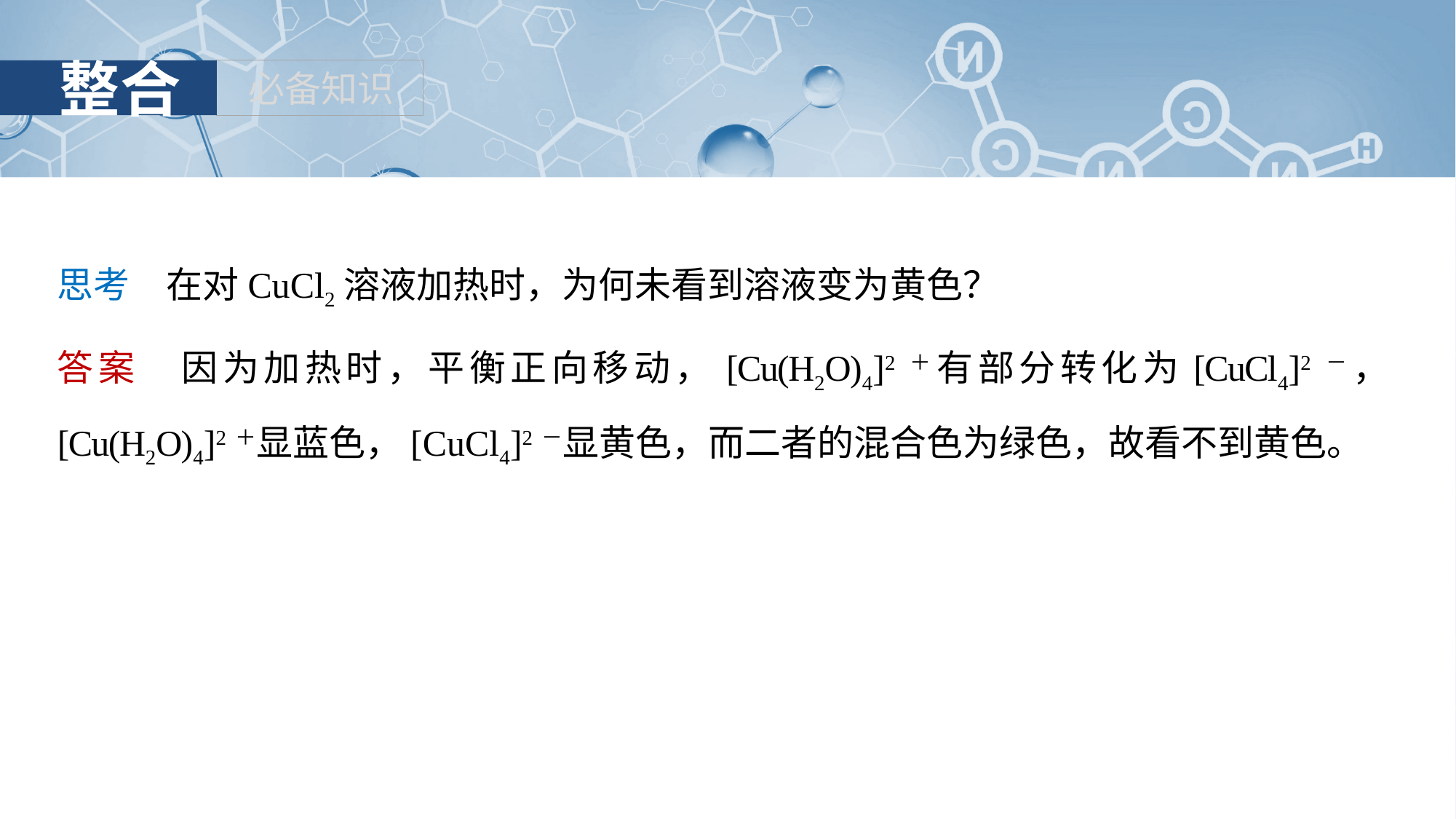

思考　在对CuCl2溶液加热时，为何未看到溶液变为黄色？
答案　因为加热时，平衡正向移动，[Cu(H2O)4]2＋有部分转化为[CuCl4]2－，[Cu(H2O)4]2＋显蓝色，[CuCl4]2－显黄色，而二者的混合色为绿色，故看不到黄色。